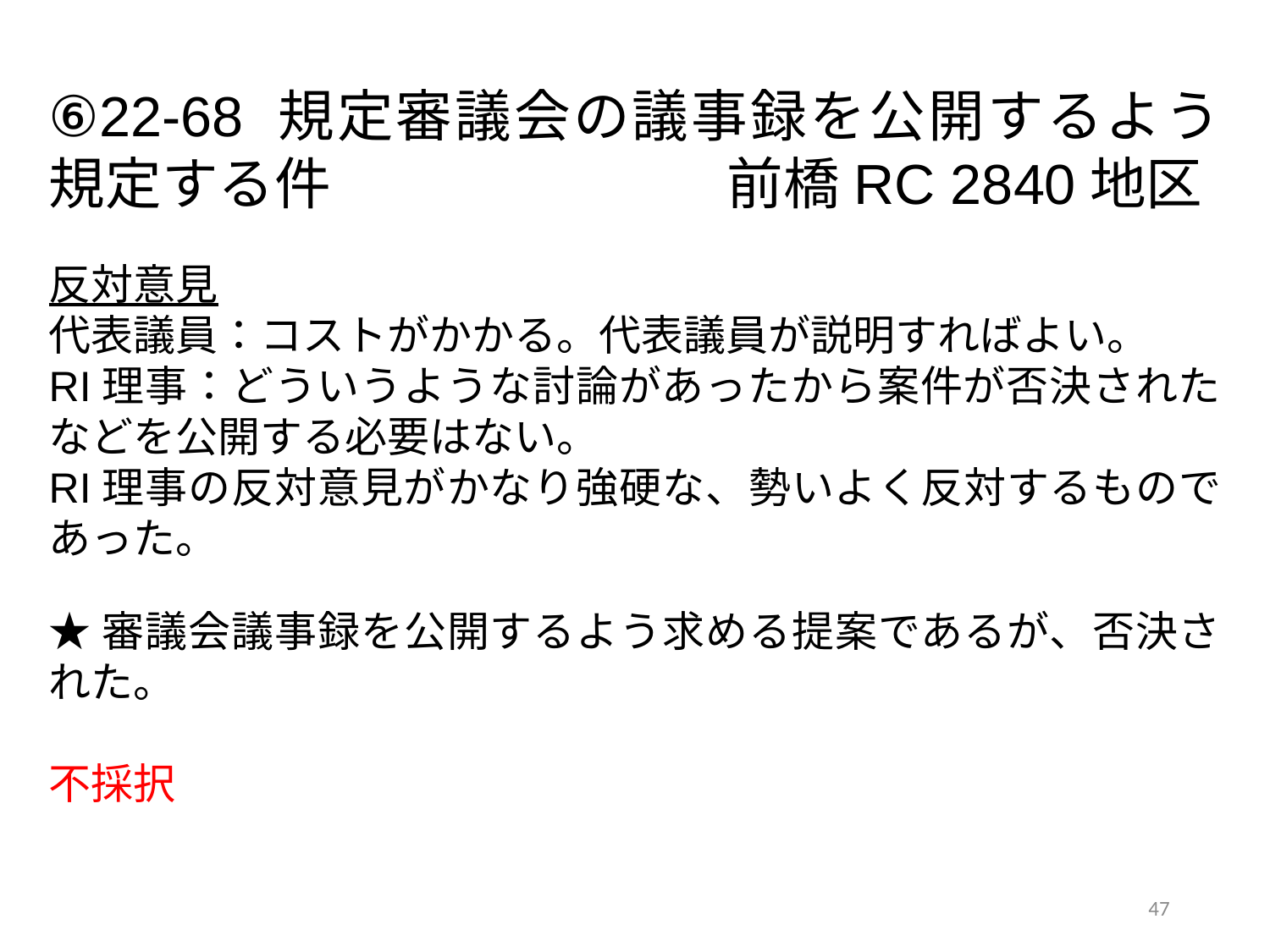

⑥22-68 規定審議会の議事録を公開するよう規定する件　　　　　　　前橋RC 2840地区

反対意見
代表議員：コストがかかる。代表議員が説明すればよい。
RI理事：どういうような討論があったから案件が否決されたなどを公開する必要はない。
RI理事の反対意見がかなり強硬な、勢いよく反対するものであった。

★審議会議事録を公開するよう求める提案であるが、否決された。

不採択

47